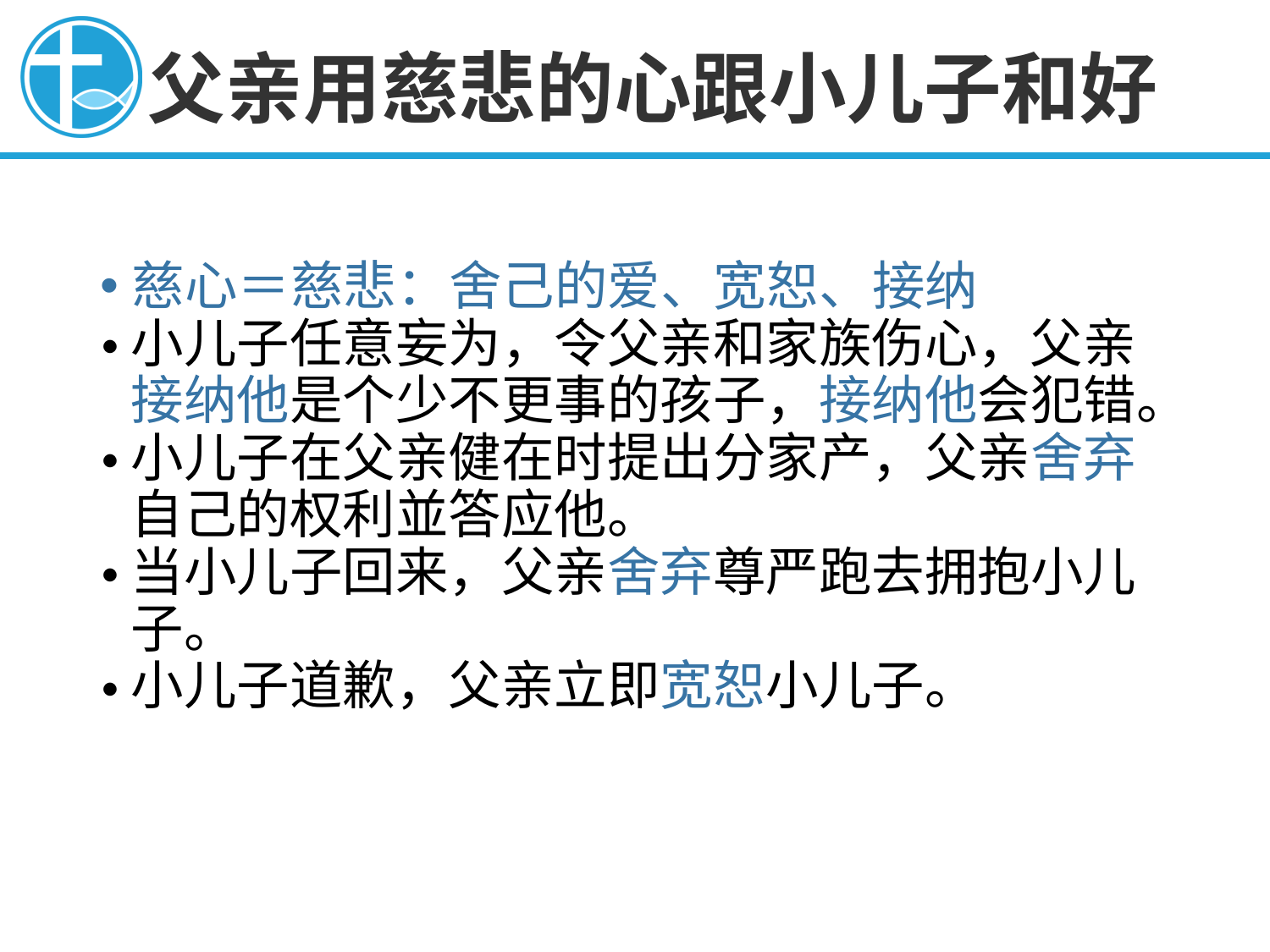

# 父亲用慈悲的心跟小儿子和好
慈心＝慈悲：舍己的爱、宽恕、接纳
小儿子任意妄为，令父亲和家族伤心，父亲接纳他是个少不更事的孩子，接纳他会犯错。
小儿子在父亲健在时提出分家产，父亲舍弃自己的权利並答应他。
当小儿子回来，父亲舍弃尊严跑去拥抱小儿子。
小儿子道歉，父亲立即宽恕小儿子。